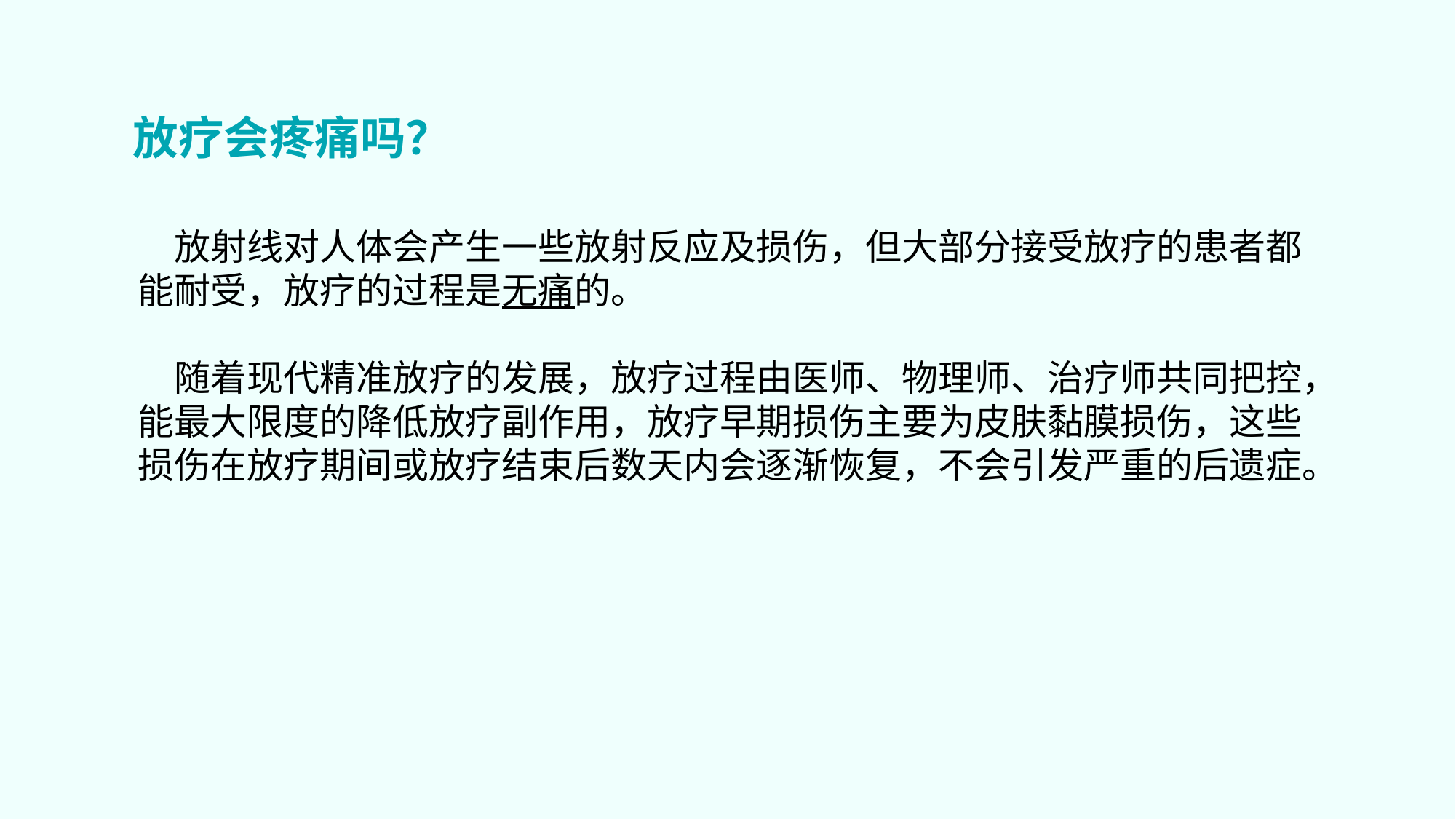

放疗会疼痛吗？
放射线对人体会产生一些放射反应及损伤，但大部分接受放疗的患者都能耐受，放疗的过程是无痛的。

随着现代精准放疗的发展，放疗过程由医师、物理师、治疗师共同把控，能最大限度的降低放疗副作用，放疗早期损伤主要为皮肤黏膜损伤，这些损伤在放疗期间或放疗结束后数天内会逐渐恢复，不会引发严重的后遗症。